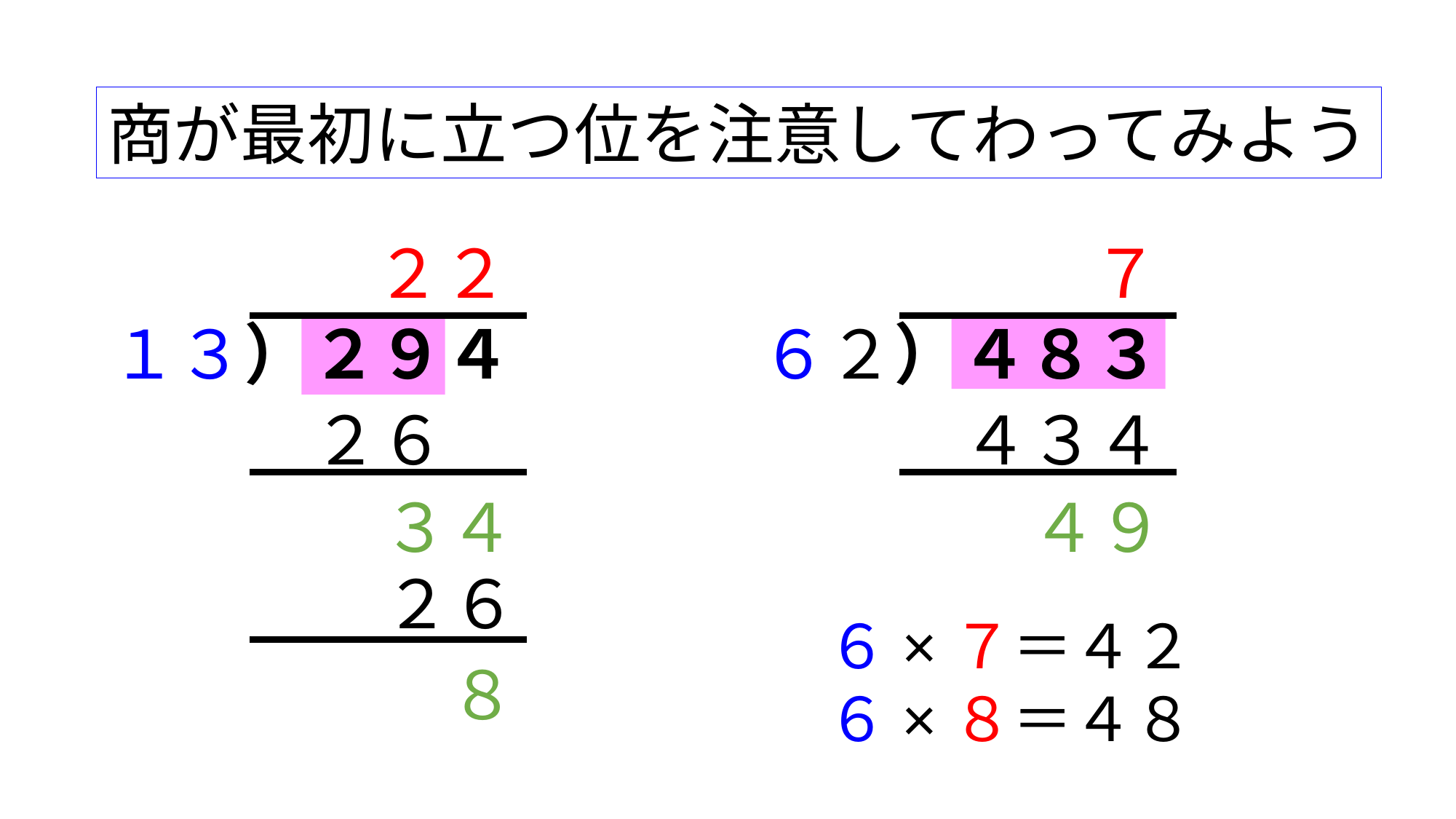

商が最初に立つ位を注意してわってみよう
２
２
７
１３）２９４
６２）４８３

２６
４３４
３４
４９
２６
６×７＝４２６×８＝４８
８